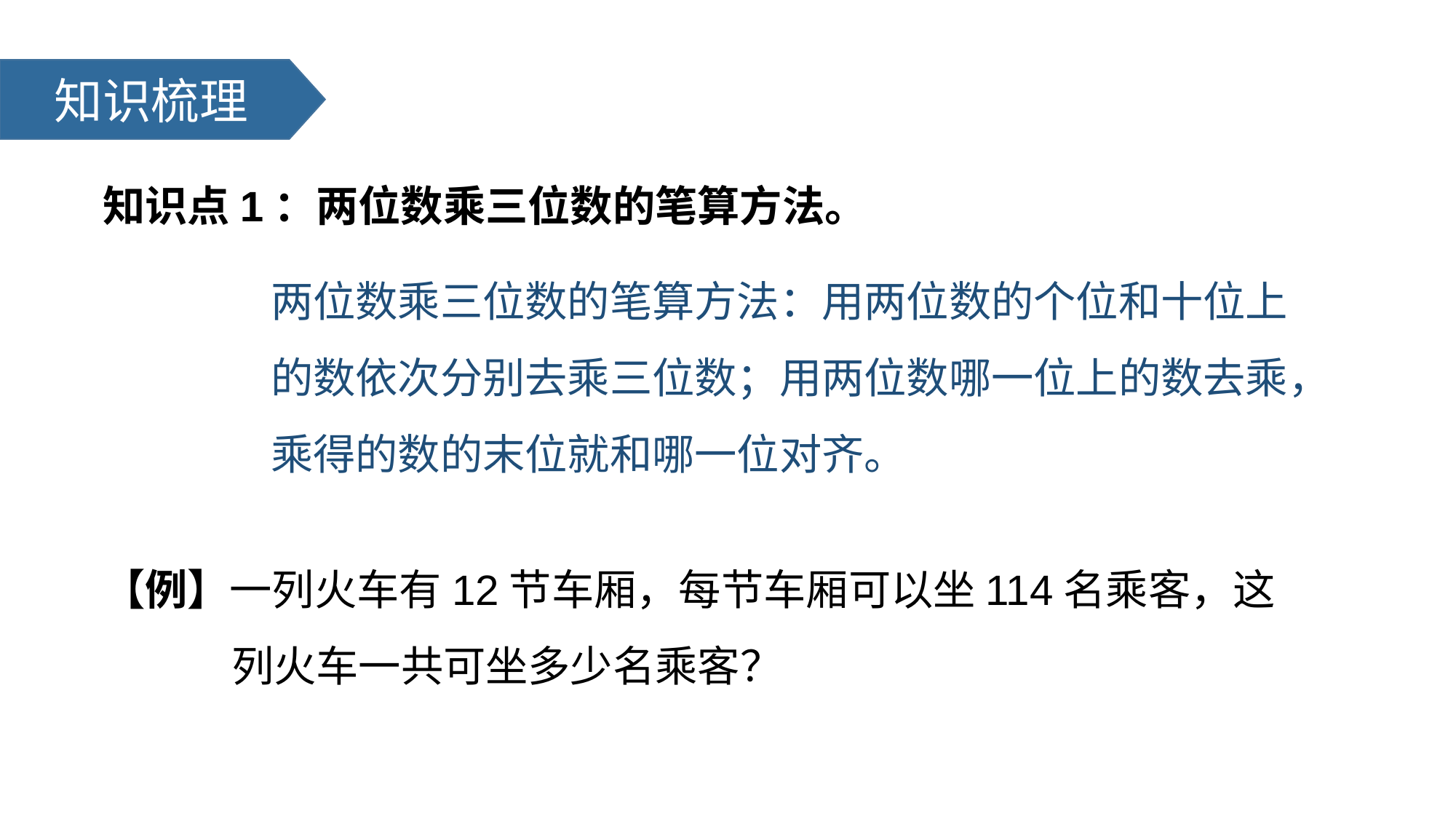

知识梳理
知识点1：两位数乘三位数的笔算方法。
两位数乘三位数的笔算方法：用两位数的个位和十位上的数依次分别去乘三位数；用两位数哪一位上的数去乘，乘得的数的末位就和哪一位对齐。
【例】一列火车有12节车厢，每节车厢可以坐114名乘客，这列火车一共可坐多少名乘客？